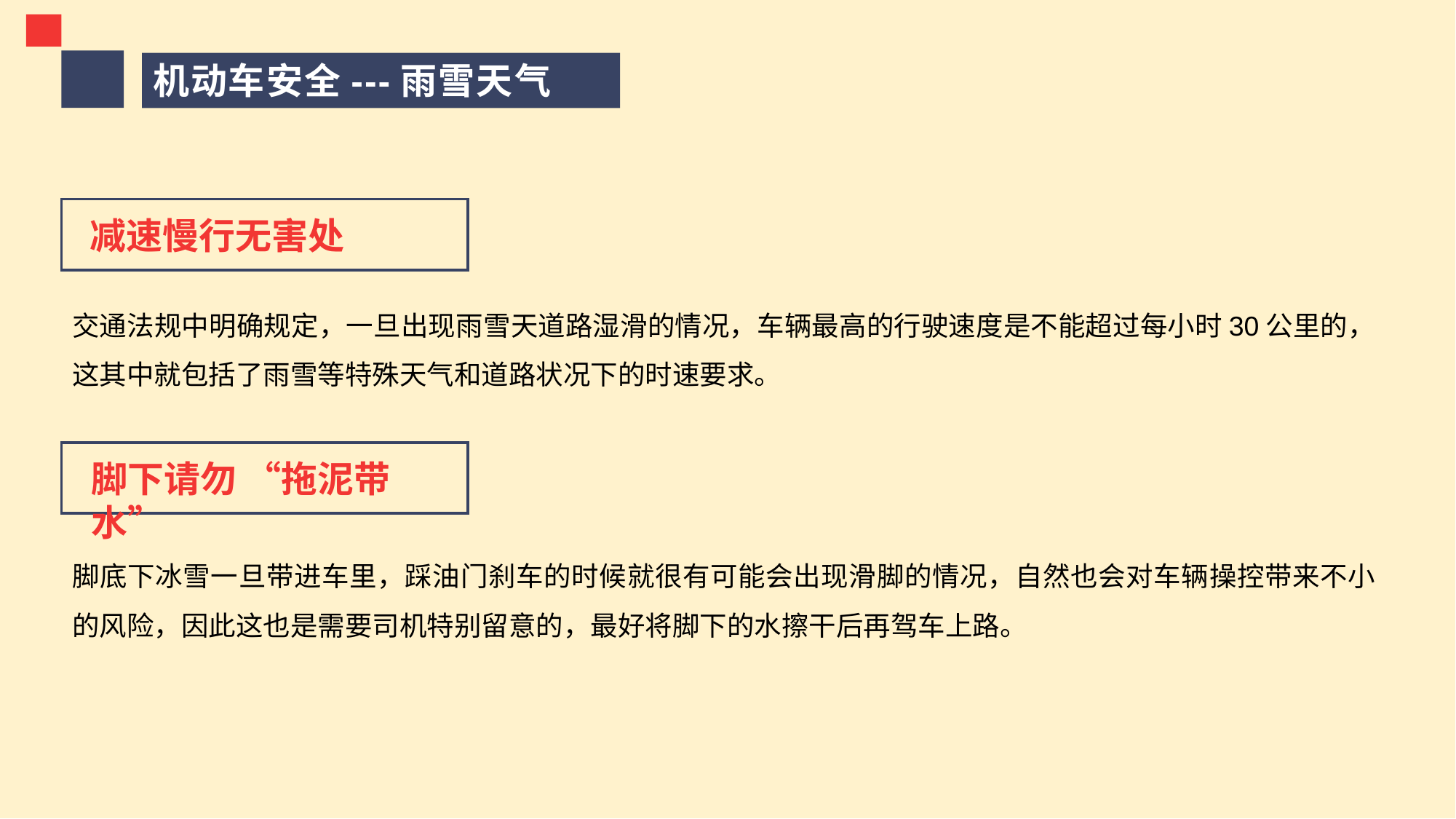

机动车安全---雨雪天气

减速慢行无害处
交通法规中明确规定，一旦出现雨雪天道路湿滑的情况，车辆最高的行驶速度是不能超过每小时30公里的，这其中就包括了雨雪等特殊天气和道路状况下的时速要求。

脚下请勿 “拖泥带水”
脚底下冰雪一旦带进车里，踩油门刹车的时候就很有可能会出现滑脚的情况，自然也会对车辆操控带来不小的风险，因此这也是需要司机特别留意的，最好将脚下的水擦干后再驾车上路。